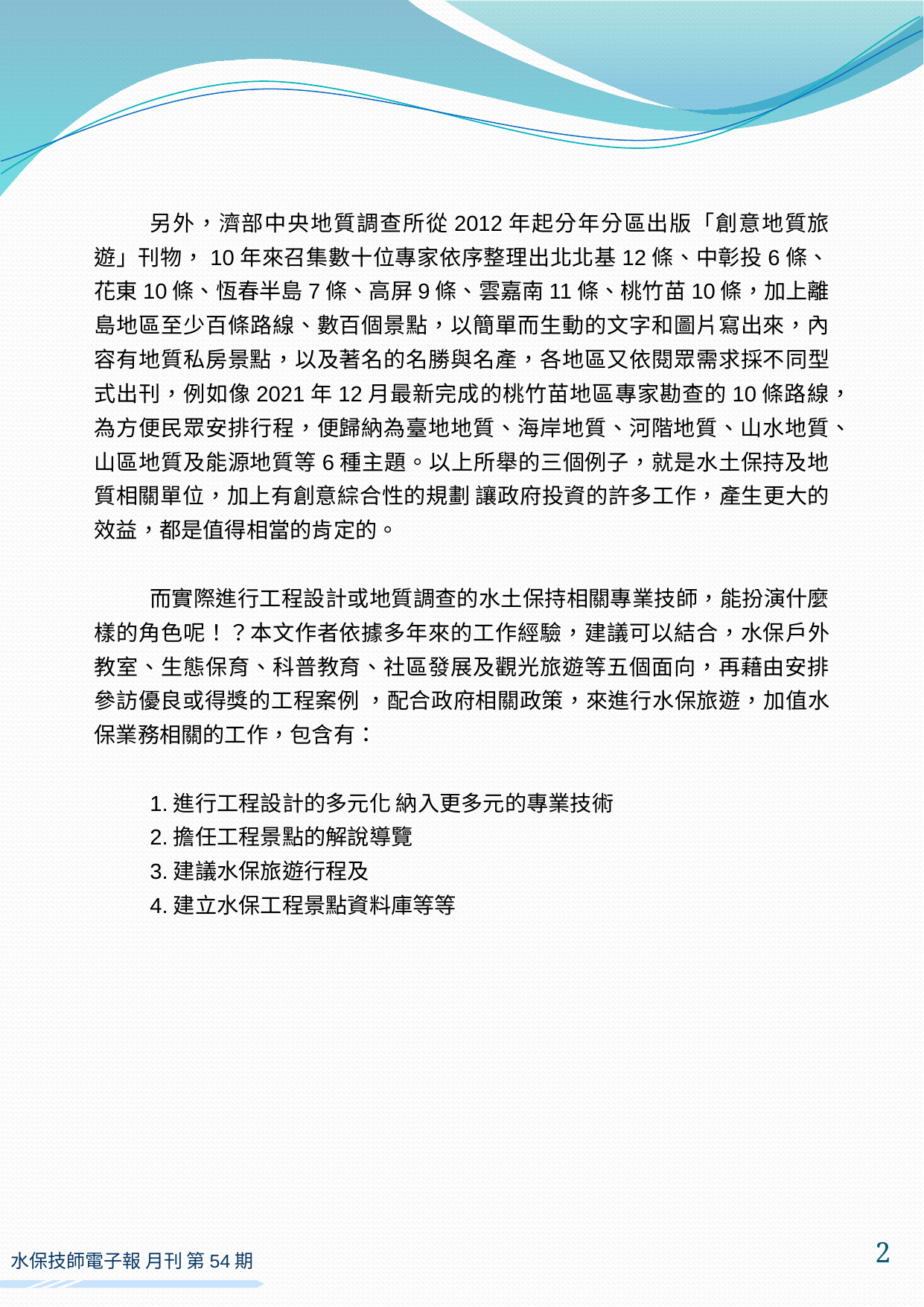

另外，濟部中央地質調查所從2012年起分年分區出版「創意地質旅遊」刊物，10年來召集數十位專家依序整理出北北基12條、中彰投6條、花東10條、恆春半島7條、高屏9條、雲嘉南11條、桃竹苗10條，加上離島地區至少百條路線、數百個景點，以簡單而生動的文字和圖片寫出來，內容有地質私房景點，以及著名的名勝與名產，各地區又依閱眾需求採不同型式出刊，例如像2021年12月最新完成的桃竹苗地區專家勘查的10條路線，為方便民眾安排行程，便歸納為臺地地質、海岸地質、河階地質、山水地質、山區地質及能源地質等6種主題。以上所舉的三個例子，就是水土保持及地質相關單位，加上有創意綜合性的規劃 讓政府投資的許多工作，產生更大的效益，都是值得相當的肯定的。

而實際進行工程設計或地質調查的水土保持相關專業技師，能扮演什麼樣的角色呢！？本文作者依據多年來的工作經驗，建議可以結合，水保戶外教室、生態保育、科普教育、社區發展及觀光旅遊等五個面向，再藉由安排參訪優良或得獎的工程案例 ，配合政府相關政策，來進行水保旅遊，加值水保業務相關的工作，包含有：

1.進行工程設計的多元化 納入更多元的專業技術
2.擔任工程景點的解說導覽
3.建議水保旅遊行程及
4.建立水保工程景點資料庫等等

2
水保技師電子報 月刊 第54期